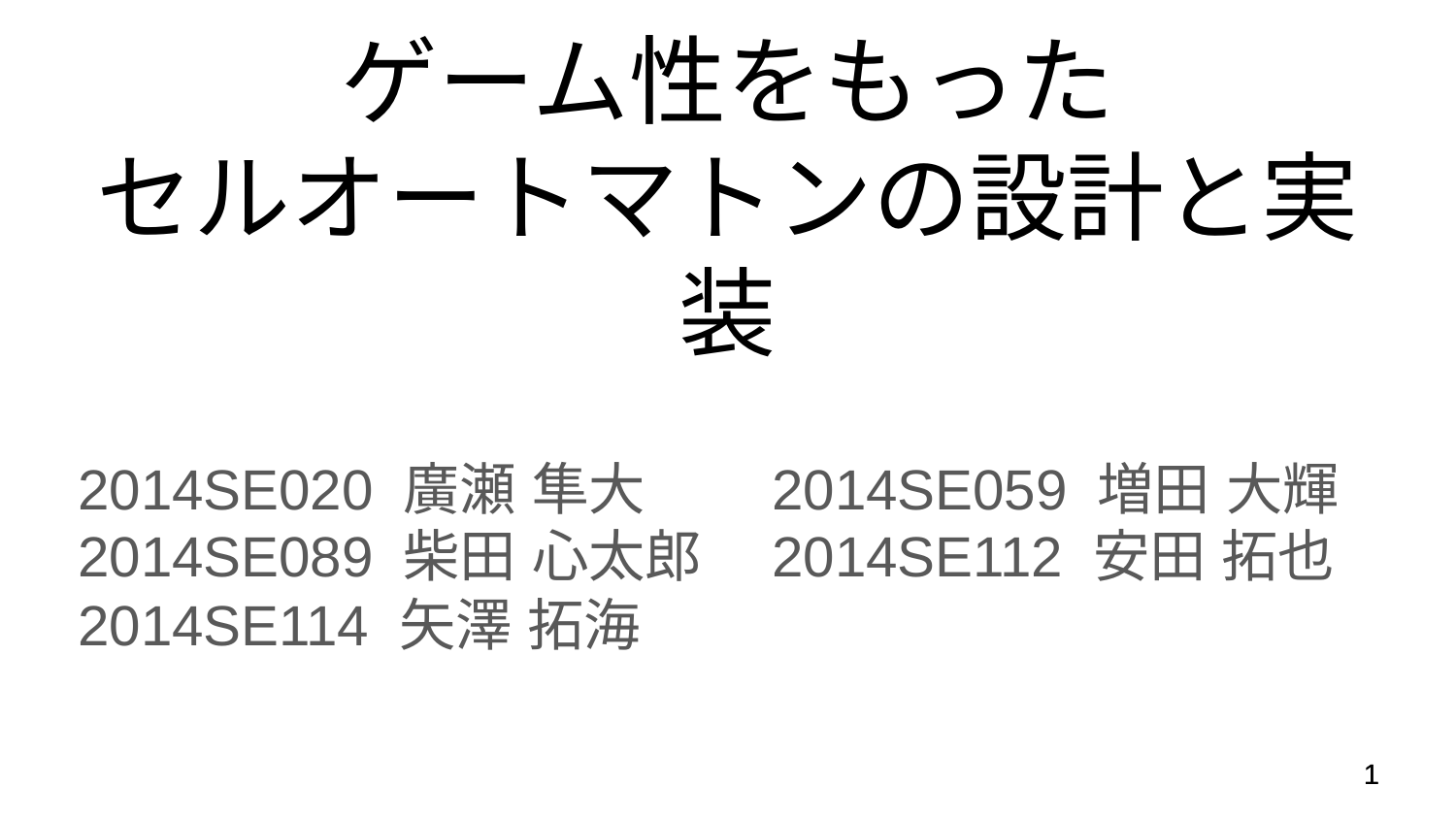

# ゲーム性をもった
セルオートマトンの設計と実装
2014SE020 廣瀬 隼大　　2014SE059 増田 大輝
2014SE089 柴田 心太郎　2014SE112 安田 拓也
2014SE114 矢澤 拓海

1
1